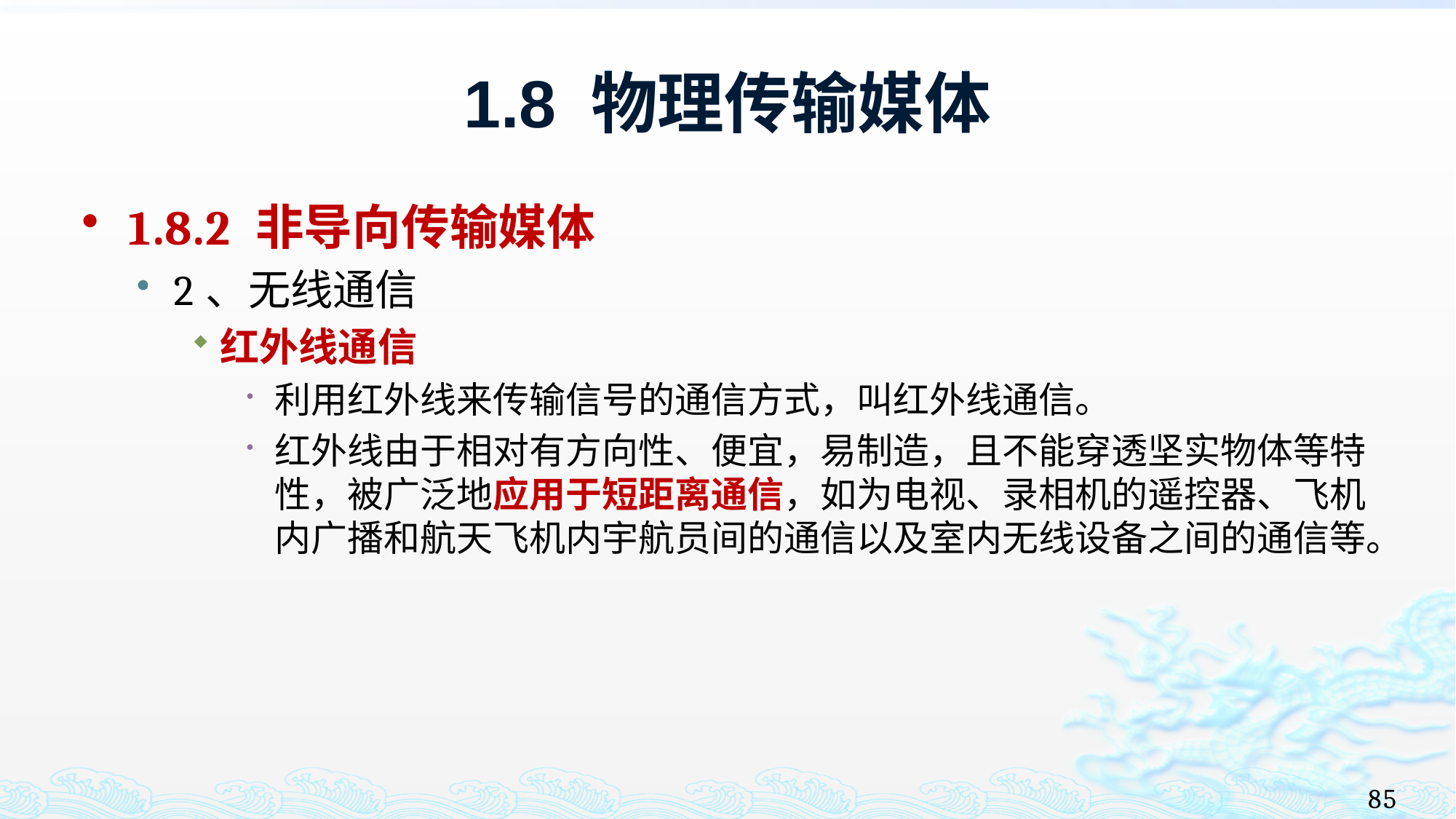

# 1.8 物理传输媒体
1.8.2 非导向传输媒体
2、无线通信
红外线通信
利用红外线来传输信号的通信方式，叫红外线通信。
红外线由于相对有方向性、便宜，易制造，且不能穿透坚实物体等特性，被广泛地应用于短距离通信，如为电视、录相机的遥控器、飞机内广播和航天飞机内宇航员间的通信以及室内无线设备之间的通信等。

85